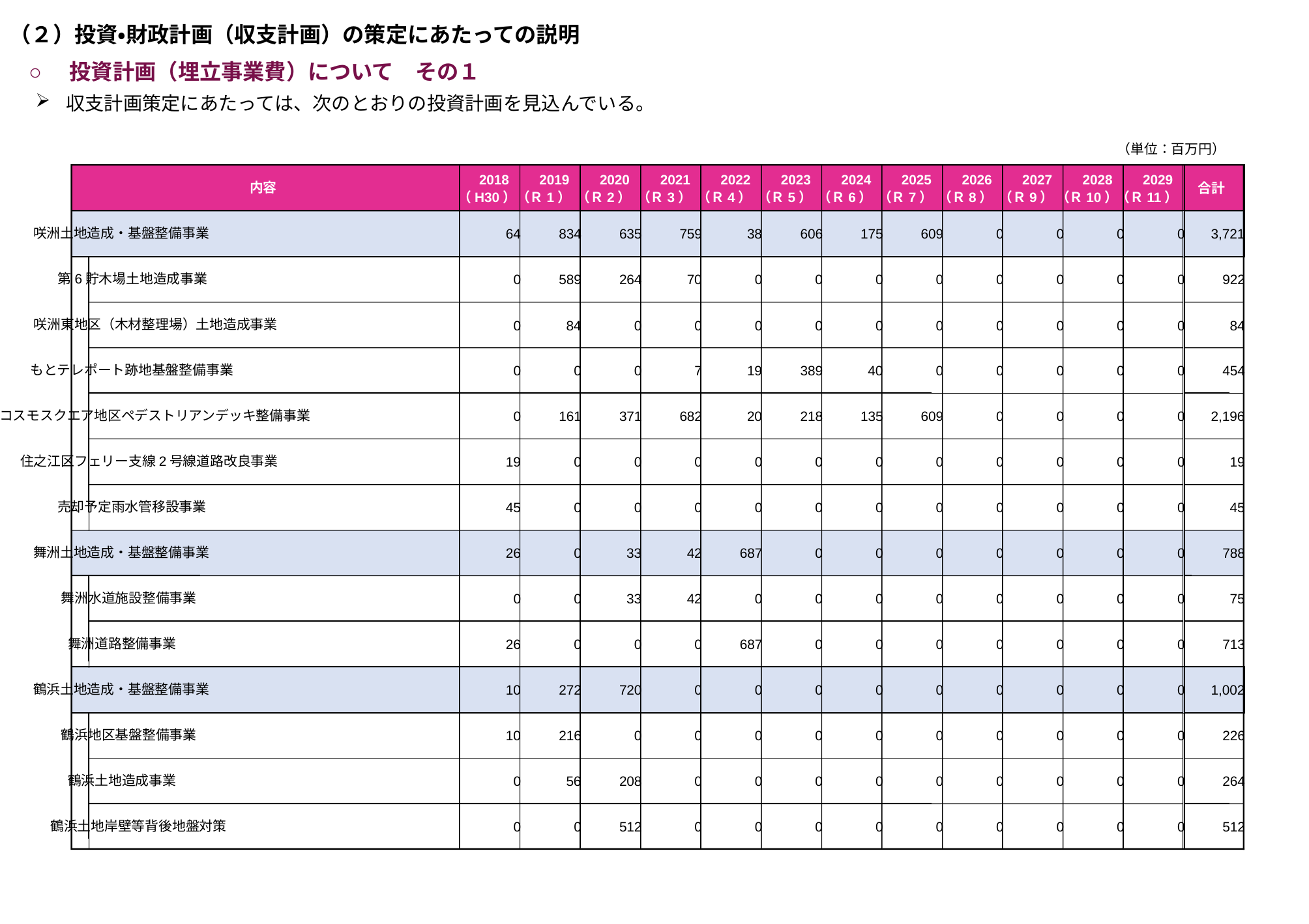

（２）投資・財政計画（収支計画）の策定にあたっての説明
投資計画（埋立事業費）について　その１
収支計画策定にあたっては、次のとおりの投資計画を見込んでいる。

（単位：百万円）

2018
2019
2020
2021
2022
2023
2024
2025
2026
2027
2028
2029
合計
（H30）
（Ｒ1）
（Ｒ2）
（Ｒ3）
（Ｒ4）
（Ｒ5）
（Ｒ6）
（Ｒ7）
（Ｒ8）
（Ｒ9）
（Ｒ10）
（Ｒ11）

64
834
635
759
38
606
175
609
0
0
0
0
3,721
0
589
264
70
0
0
0
0
0
0
0
0
922
0
84
0
0
0
0
0
0
0
0
0
0
84
0
0
0
7
19
389
40
0
0
0
0
0
454
0
161
371
682
20
218
135
609
0
0
0
0
2,196
19
0
0
0
0
0
0
0
0
0
0
0
19
45
0
0
0
0
0
0
0
0
0
0
0
45

26
0
33
42
687
0
0
0
0
0
0
0
788
0
0
33
42
0
0
0
0
0
0
0
0
75
26
0
0
0
687
0
0
0
0
0
0
0
713

10
272
720
0
0
0
0
0
0
0
0
0
1,002
10
216
0
0
0
0
0
0
0
0
0
0
226
0
56
208
0
0
0
0
0
0
0
0
0
264
0
0

内容

咲洲土地造成・基盤整備事業

第6貯木場土地造成事業

咲洲東地区（木材整理場）土地造成事業

もとテレポート跡地基盤整備事業

コスモスクエア地区ペデストリアンデッキ整備事業

住之江区フェリー支線2号線道路改良事業

売却予定雨水管移設事業

舞洲土地造成・基盤整備事業

舞洲水道施設整備事業

舞洲道路整備事業

鶴浜土地造成・基盤整備事業

鶴浜地区基盤整備事業

鶴浜土地造成事業

鶴浜土地岸壁等背後地盤対策
512
0
0
0
0
0
0
0
0
0
512

10